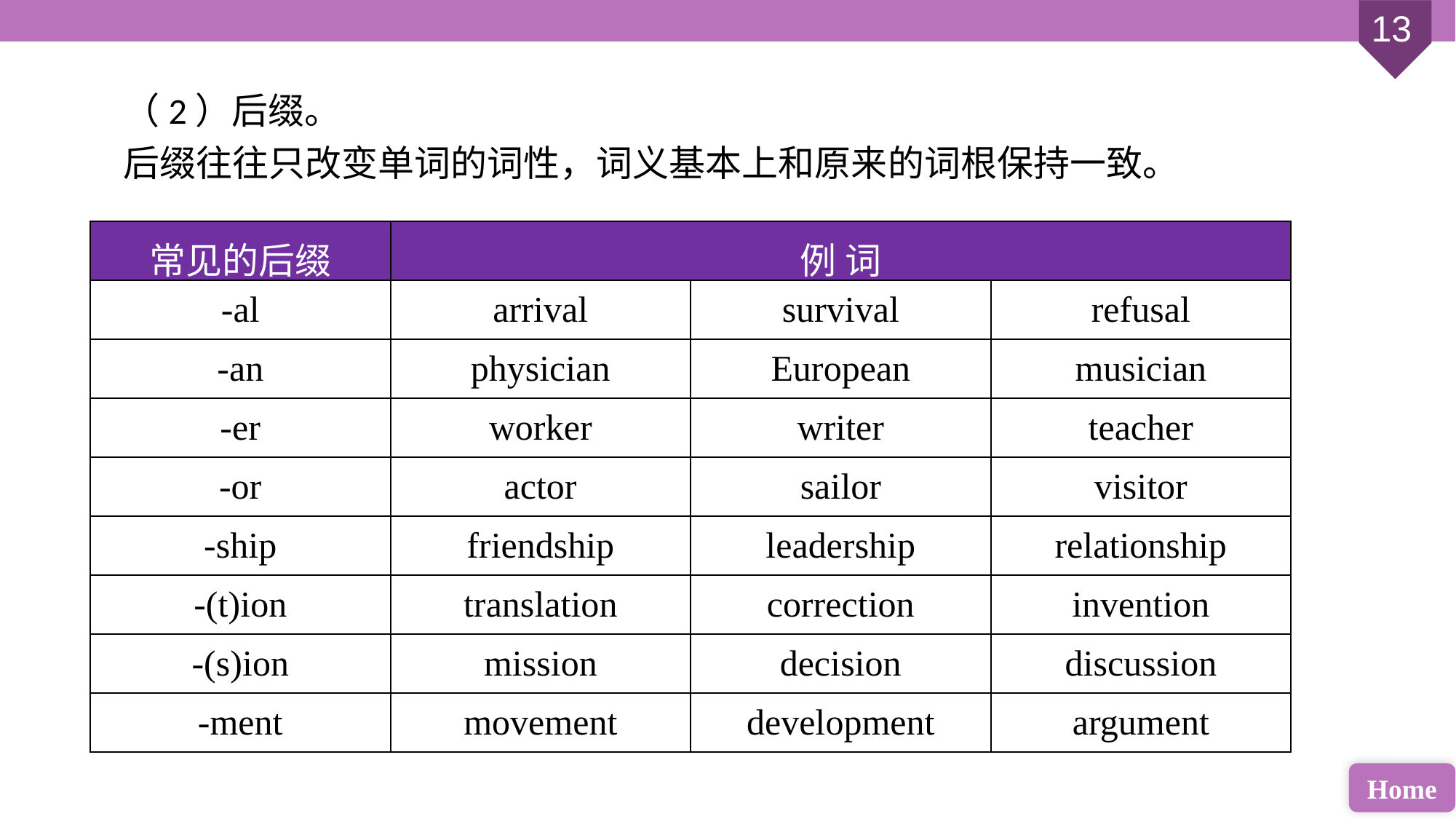

（2）后缀。
后缀往往只改变单词的词性，词义基本上和原来的词根保持一致。
| 常见的后缀 | 例 词 |  |  |
| --- | --- | --- | --- |
| -al | arrival | survival | refusal |
| -an | physician | European | musician |
| -er | worker | writer | teacher |
| -or | actor | sailor | visitor |
| -ship | friendship | leadership | relationship |
| -(t)ion | translation | correction | invention |
| -(s)ion | mission | decision | discussion |
| -ment | movement | development | argument |